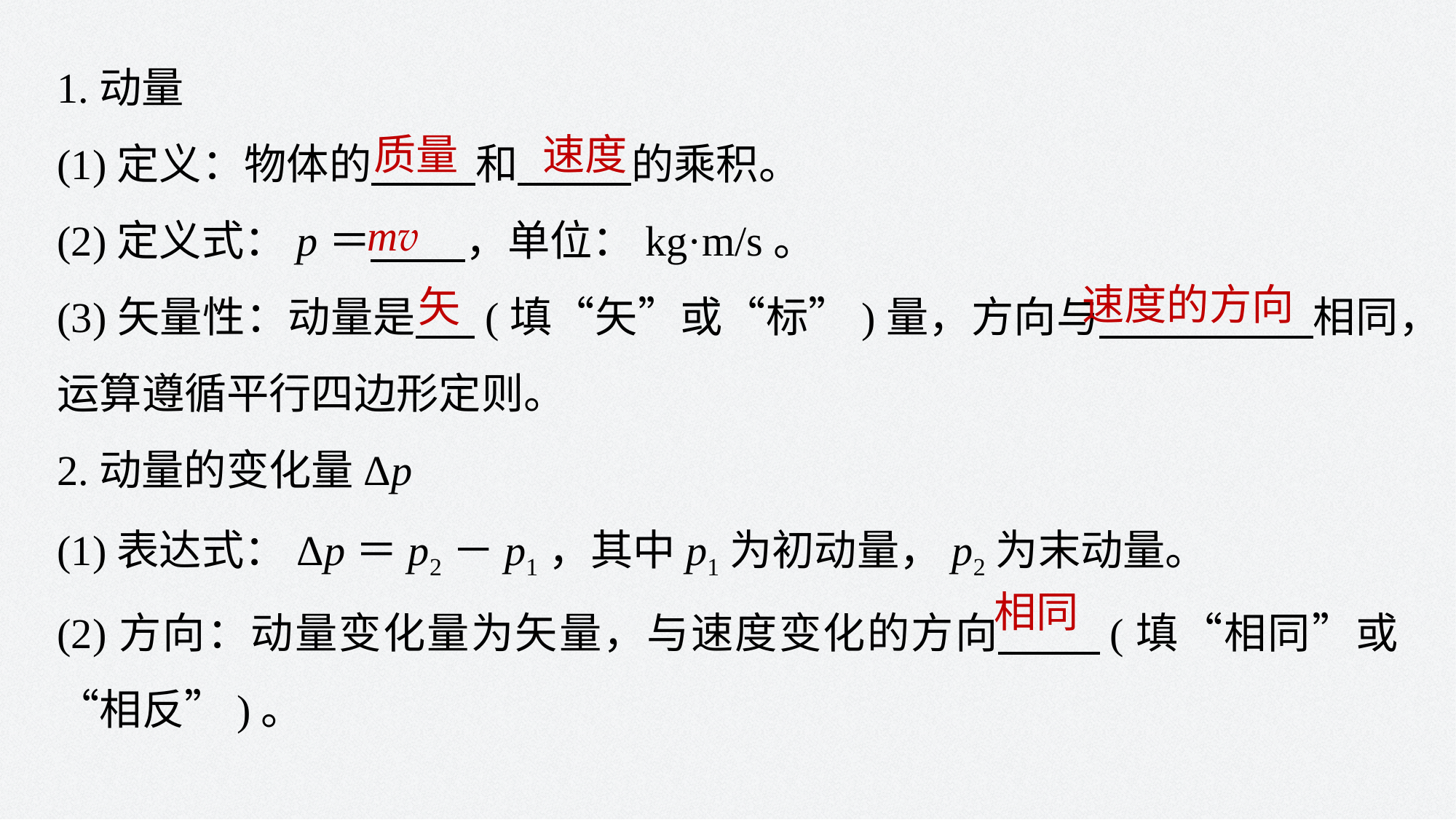

1.动量
(1)定义：物体的           和            的乘积。
(2)定义式：p＝          ，单位：kg·m/s。
(3)矢量性：动量是      (填“矢”或“标”)量，方向与                      相同，运算遵循平行四边形定则。
2.动量的变化量Δp
(1)表达式：Δp＝p2－p1，其中p1为初动量，p2为末动量。
(2)方向：动量变化量为矢量，与速度变化的方向         (填“相同”或“相反”)。
质量
速度
mv
速度的方向
矢
相同